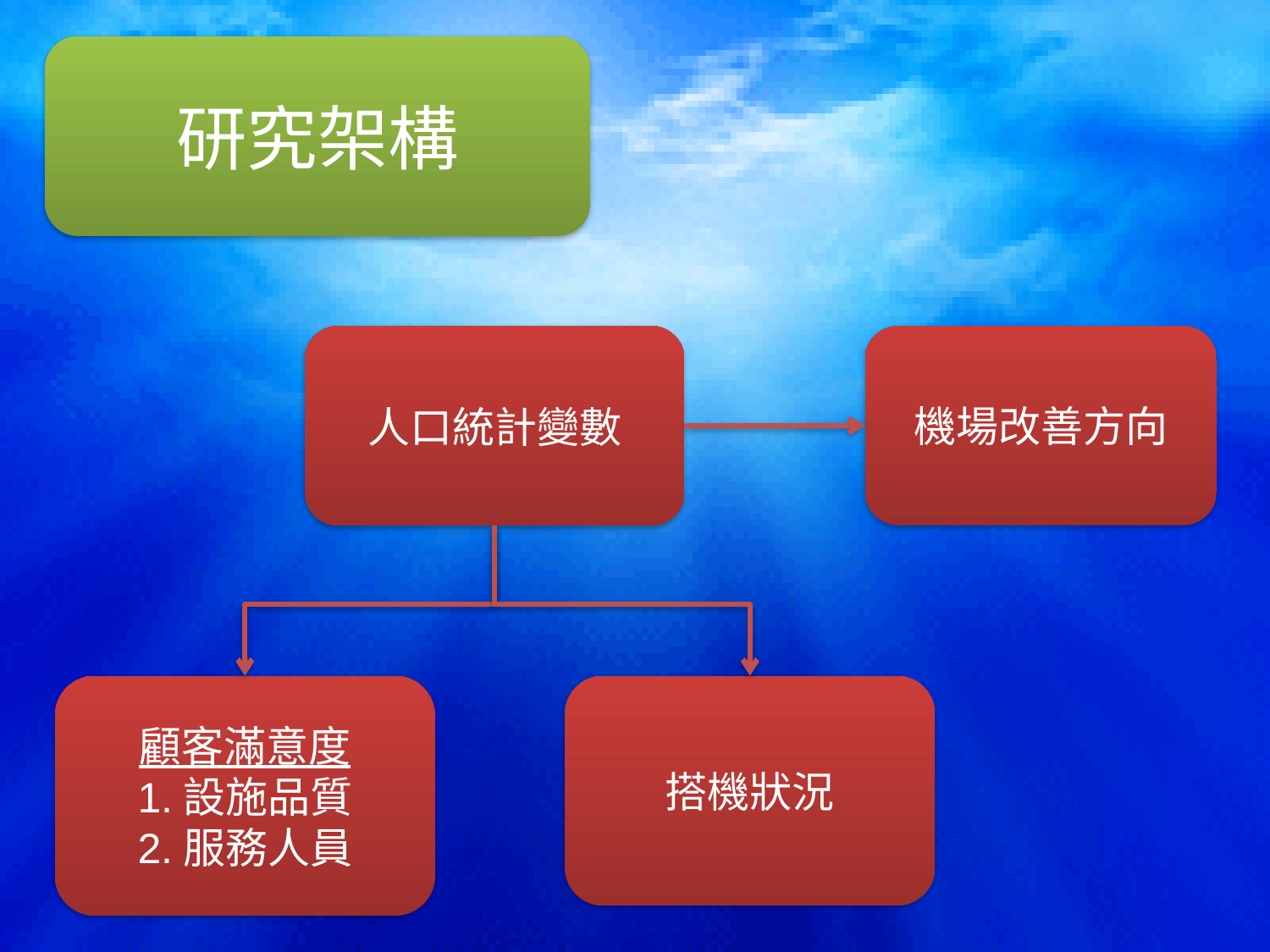

研究架構
#
人口統計變數
機場改善方向
顧客滿意度
1.設施品質
2.服務人員
搭機狀況